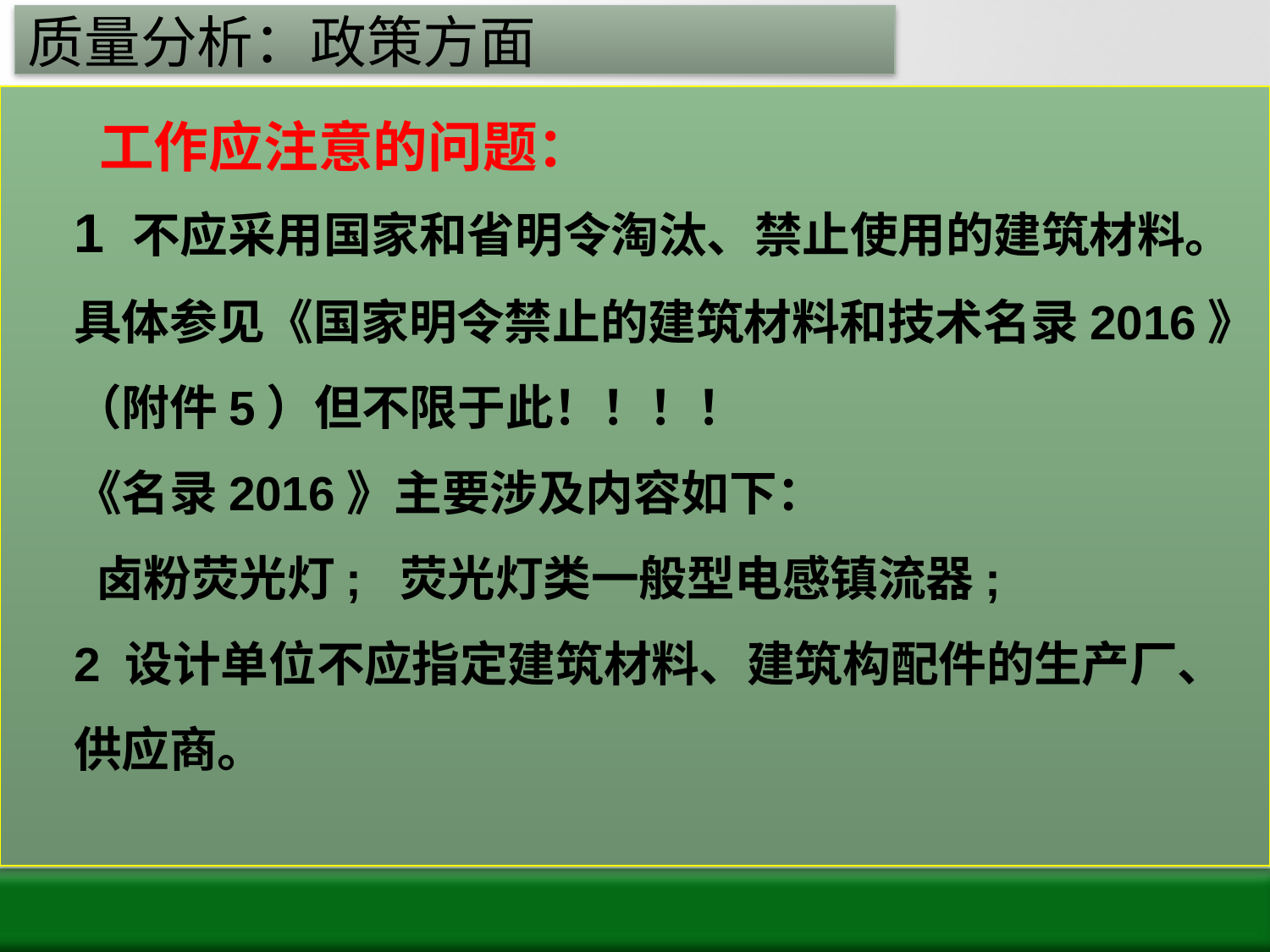

# 质量分析：政策方面
 工作应注意的问题：
1 不应采用国家和省明令淘汰、禁止使用的建筑材料。具体参见《国家明令禁止的建筑材料和技术名录2016》
（附件5）但不限于此！！！！
《名录2016》主要涉及内容如下：
 卤粉荧光灯;  荧光灯类一般型电感镇流器;
2 设计单位不应指定建筑材料、建筑构配件的生产厂、供应商。